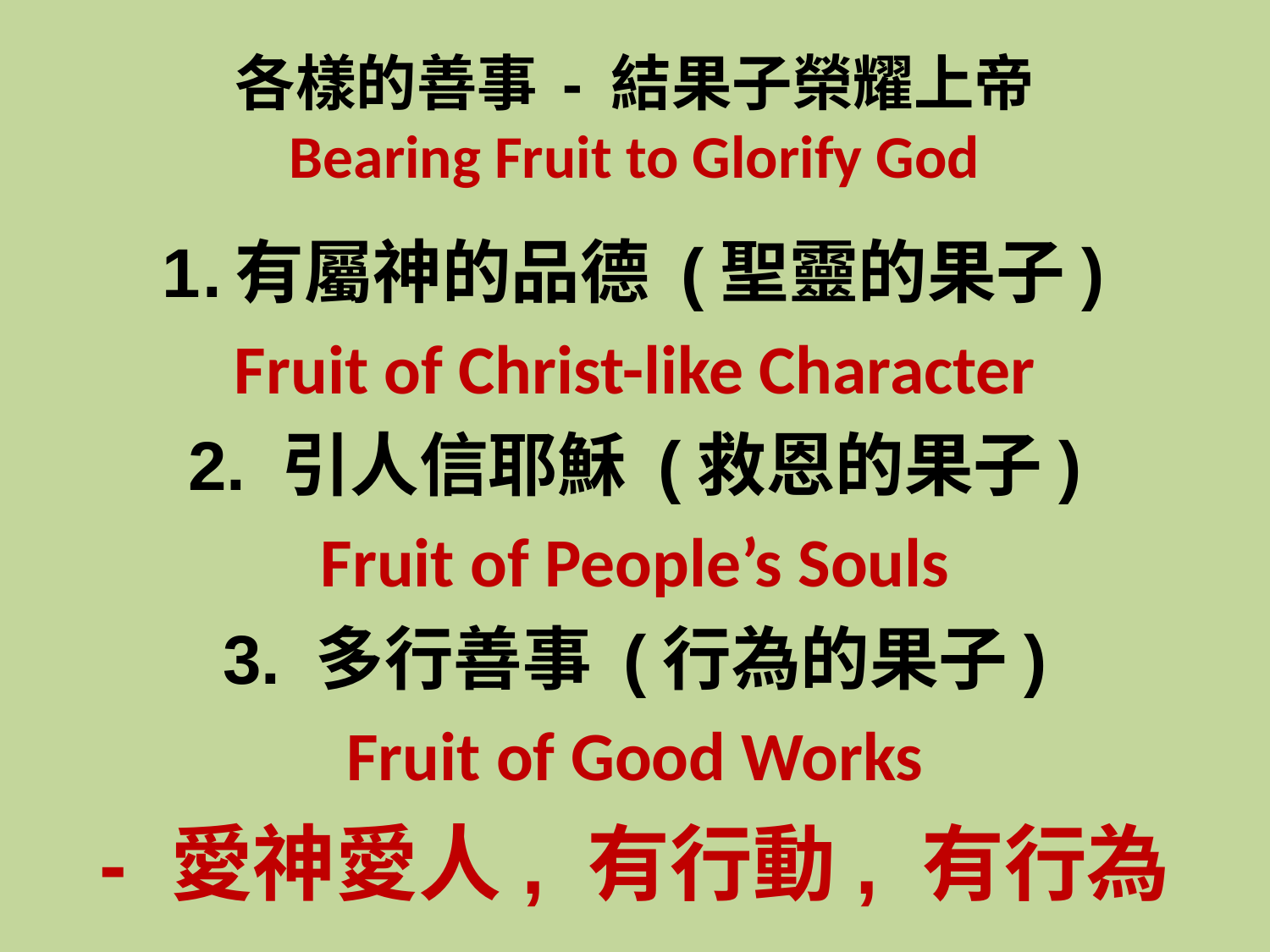

# 各樣的善事 - 結果子榮耀上帝 Bearing Fruit to Glorify God
有屬神的品德 (聖靈的果子)
Fruit of Christ-like Character
2. 引人信耶穌 (救恩的果子)
Fruit of People’s Souls
3. 多行善事 (行為的果子)
Fruit of Good Works
- 愛神愛人, 有行動, 有行為